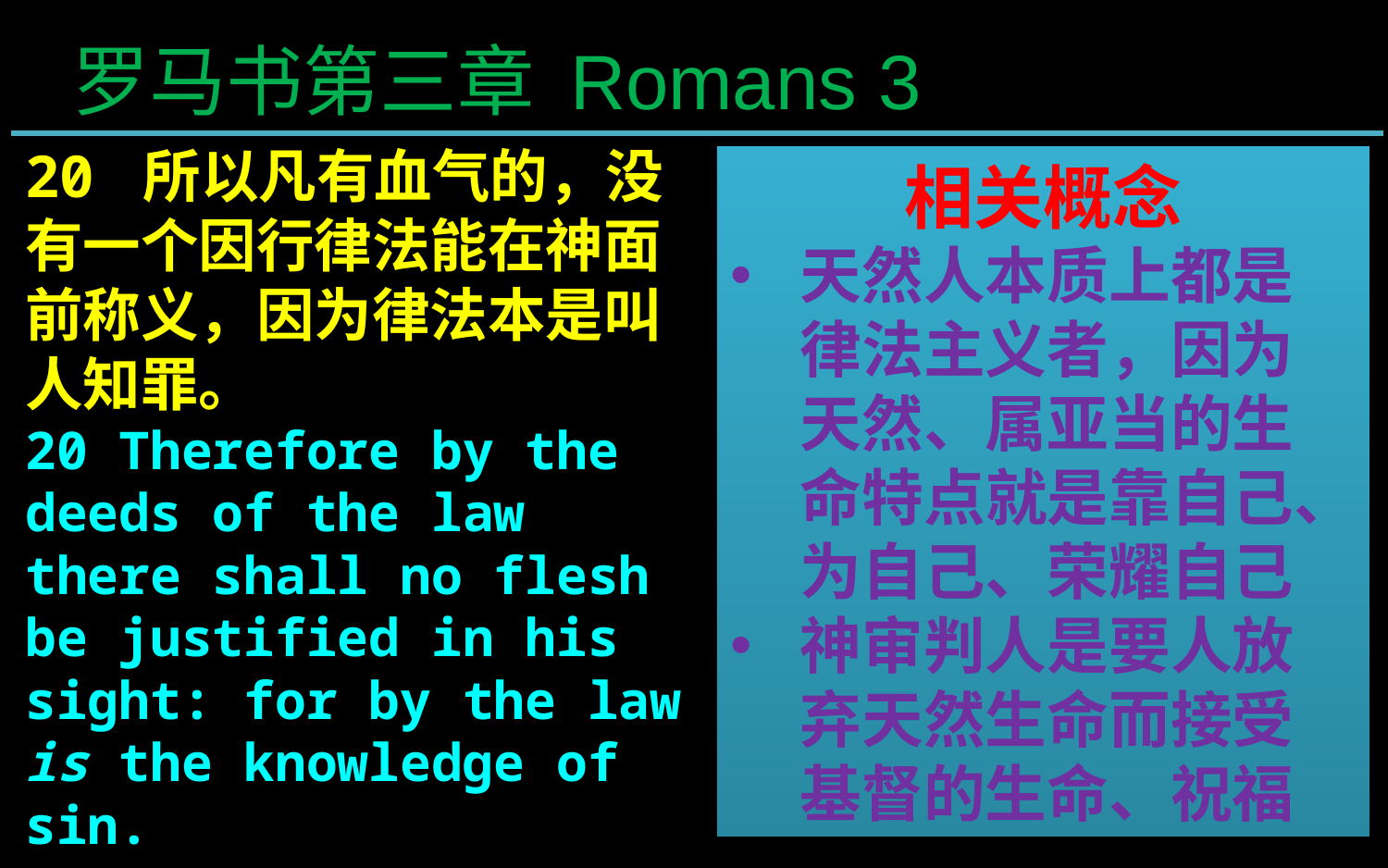

罗马书第三章 Romans 3
20 所以凡有血气的，没有一个因行律法能在神面前称义，因为律法本是叫人知罪。
20 Therefore by the deeds of the law there shall no flesh be justified in his sight: for by the law is the knowledge of sin.
相关概念
天然人本质上都是律法主义者，因为天然、属亚当的生命特点就是靠自己、为自己、荣耀自己
神审判人是要人放弃天然生命而接受基督的生命、祝福